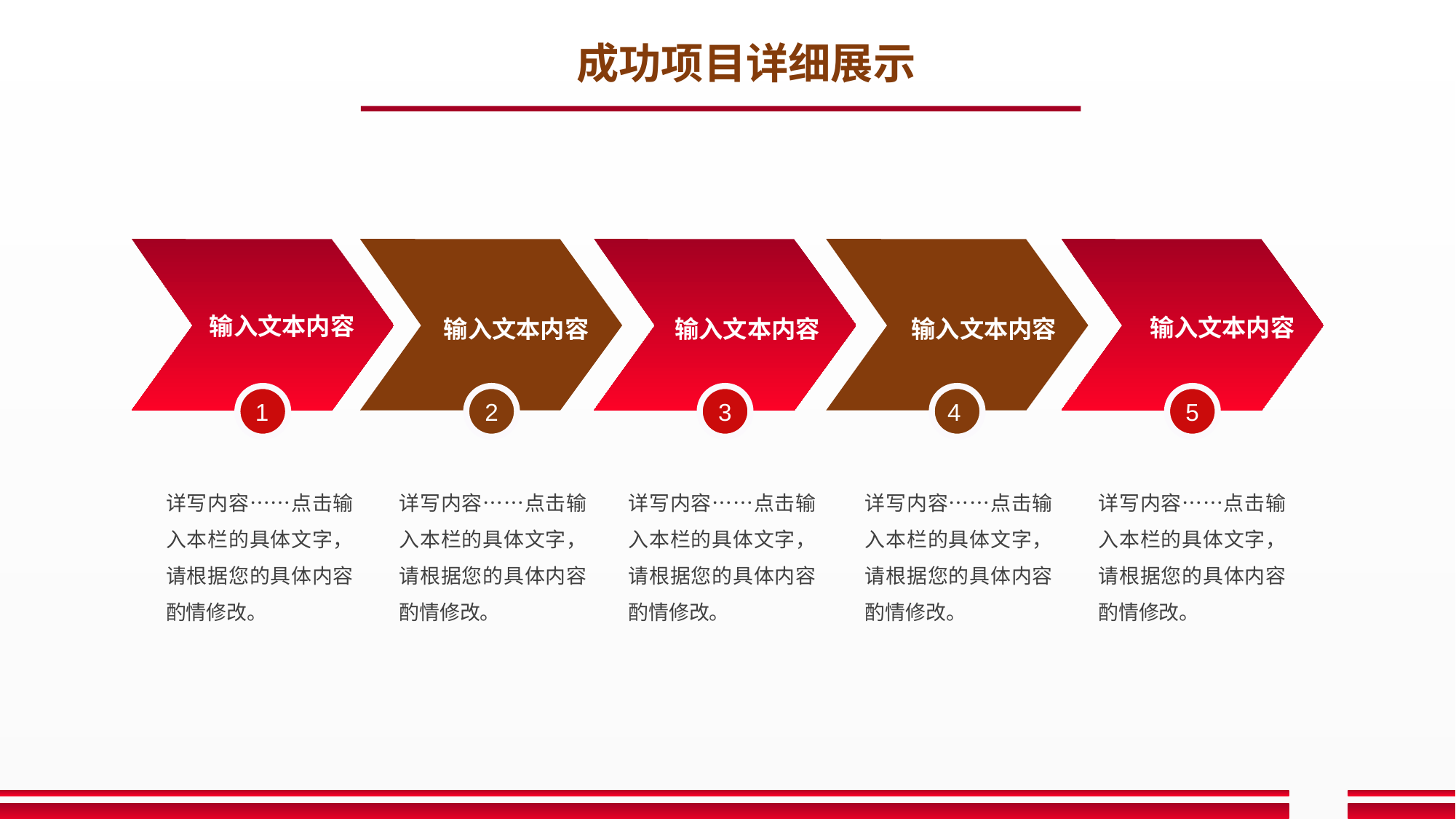

成功项目详细展示

输入文本内容

输入文本内容

输入文本内容

输入文本内容

输入文本内容

1

2

3

4

5
详写内容……点击输入本栏的具体文字，请根据您的具体内容酌情修改。
详写内容……点击输入本栏的具体文字，请根据您的具体内容酌情修改。
详写内容……点击输入本栏的具体文字，请根据您的具体内容酌情修改。
详写内容……点击输入本栏的具体文字，请根据您的具体内容酌情修改。
详写内容……点击输入本栏的具体文字，请根据您的具体内容酌情修改。
18